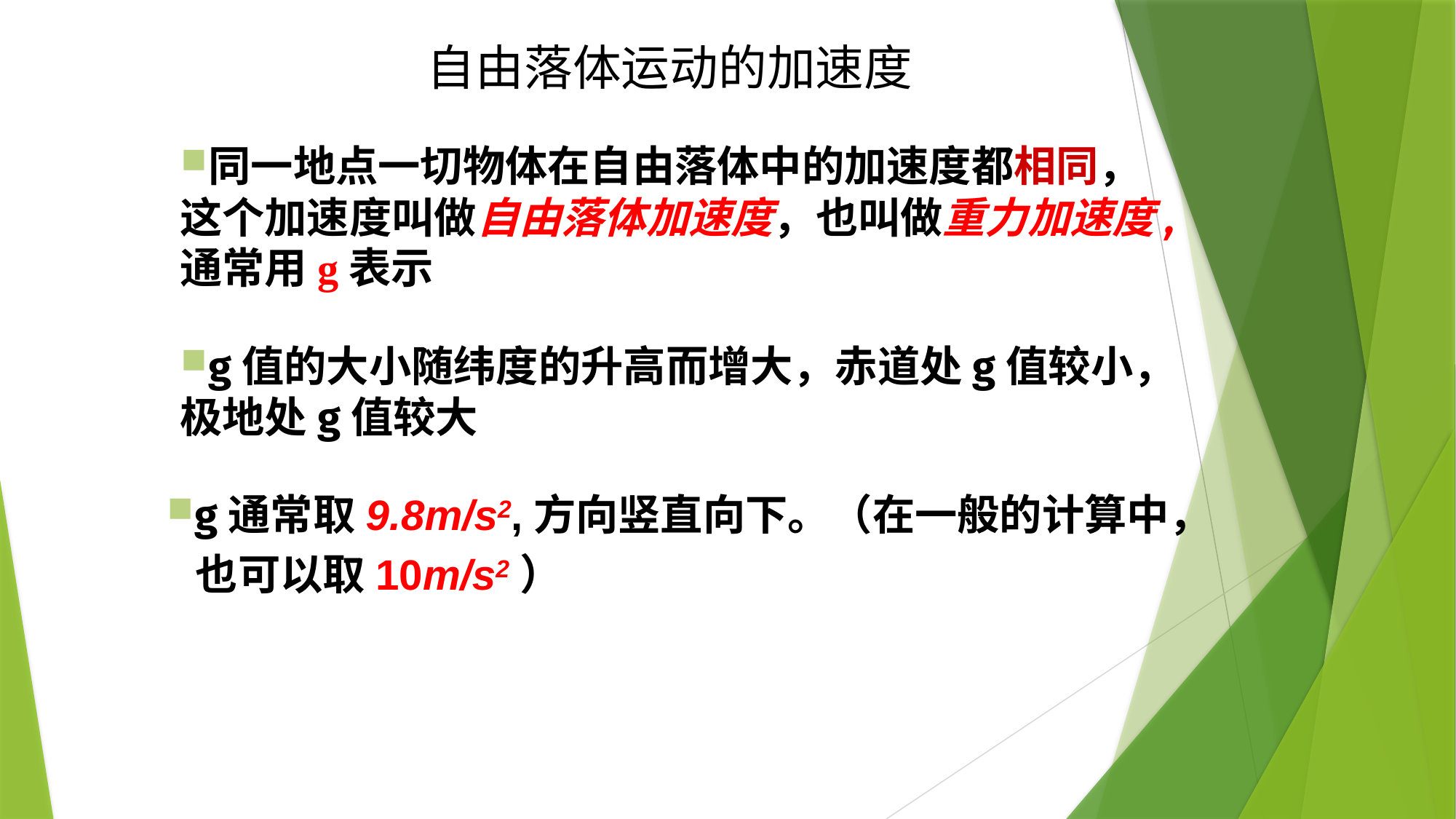

自由落体运动的加速度
同一地点一切物体在自由落体中的加速度都相同，这个加速度叫做自由落体加速度，也叫做重力加速度,通常用g表示
g值的大小随纬度的升高而增大，赤道处g值较小，极地处g值较大
g通常取9.8m/s2,方向竖直向下。（在一般的计算中，
  也可以取10m/s2）